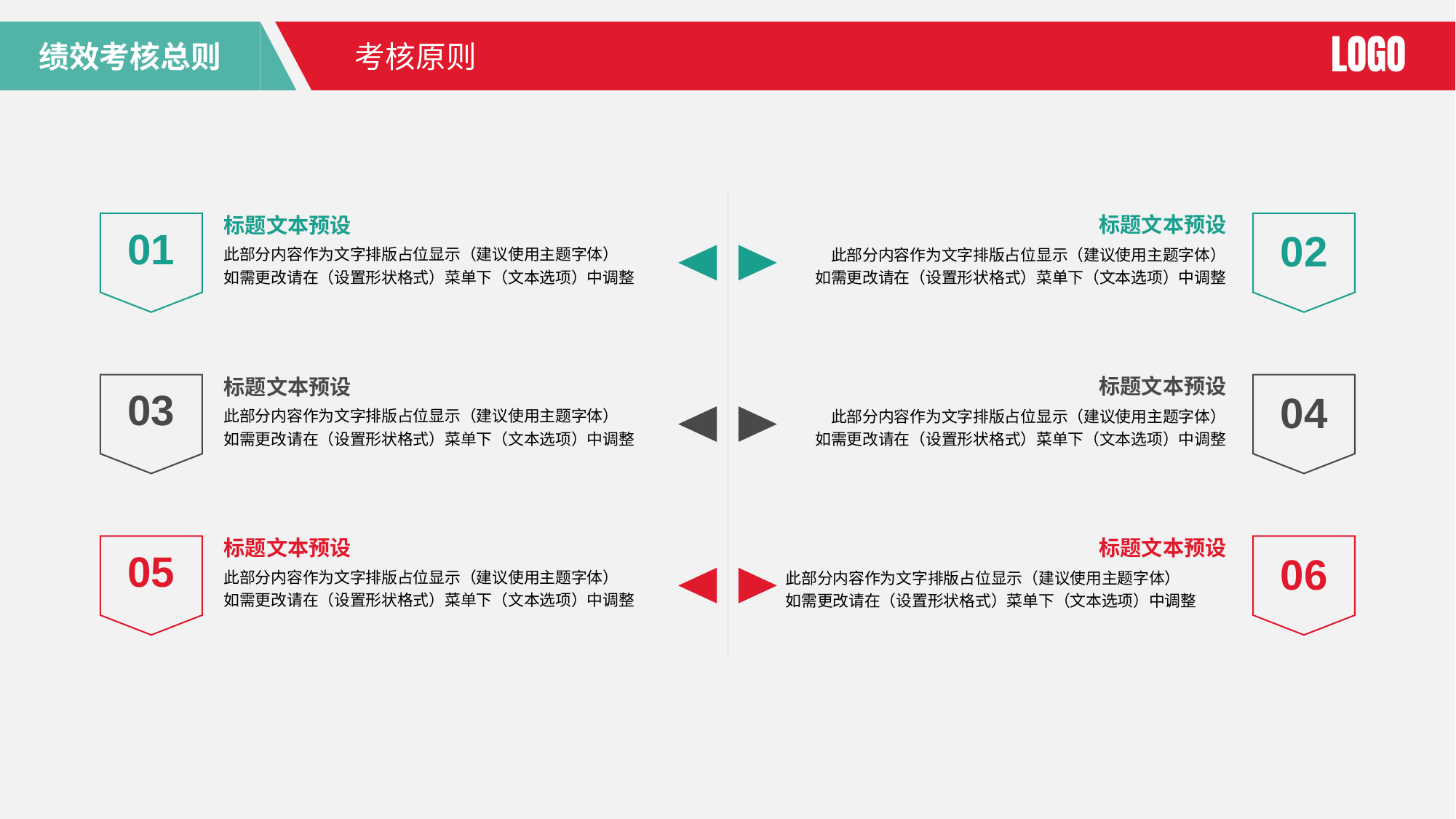

绩效考核总则

LOGO
考核原则
标题文本预设
标题文本预设
02
01
此部分内容作为文字排版占位显示（建议使用主题字体）
如需更改请在（设置形状格式）菜单下（文本选项）中调整
此部分内容作为文字排版占位显示（建议使用主题字体）
如需更改请在（设置形状格式）菜单下（文本选项）中调整

标题文本预设
标题文本预设
04
03
此部分内容作为文字排版占位显示（建议使用主题字体）
如需更改请在（设置形状格式）菜单下（文本选项）中调整
此部分内容作为文字排版占位显示（建议使用主题字体）
如需更改请在（设置形状格式）菜单下（文本选项）中调整

标题文本预设
标题文本预设
06
05
此部分内容作为文字排版占位显示（建议使用主题字体）
如需更改请在（设置形状格式）菜单下（文本选项）中调整
此部分内容作为文字排版占位显示（建议使用主题字体）
如需更改请在（设置形状格式）菜单下（文本选项）中调整